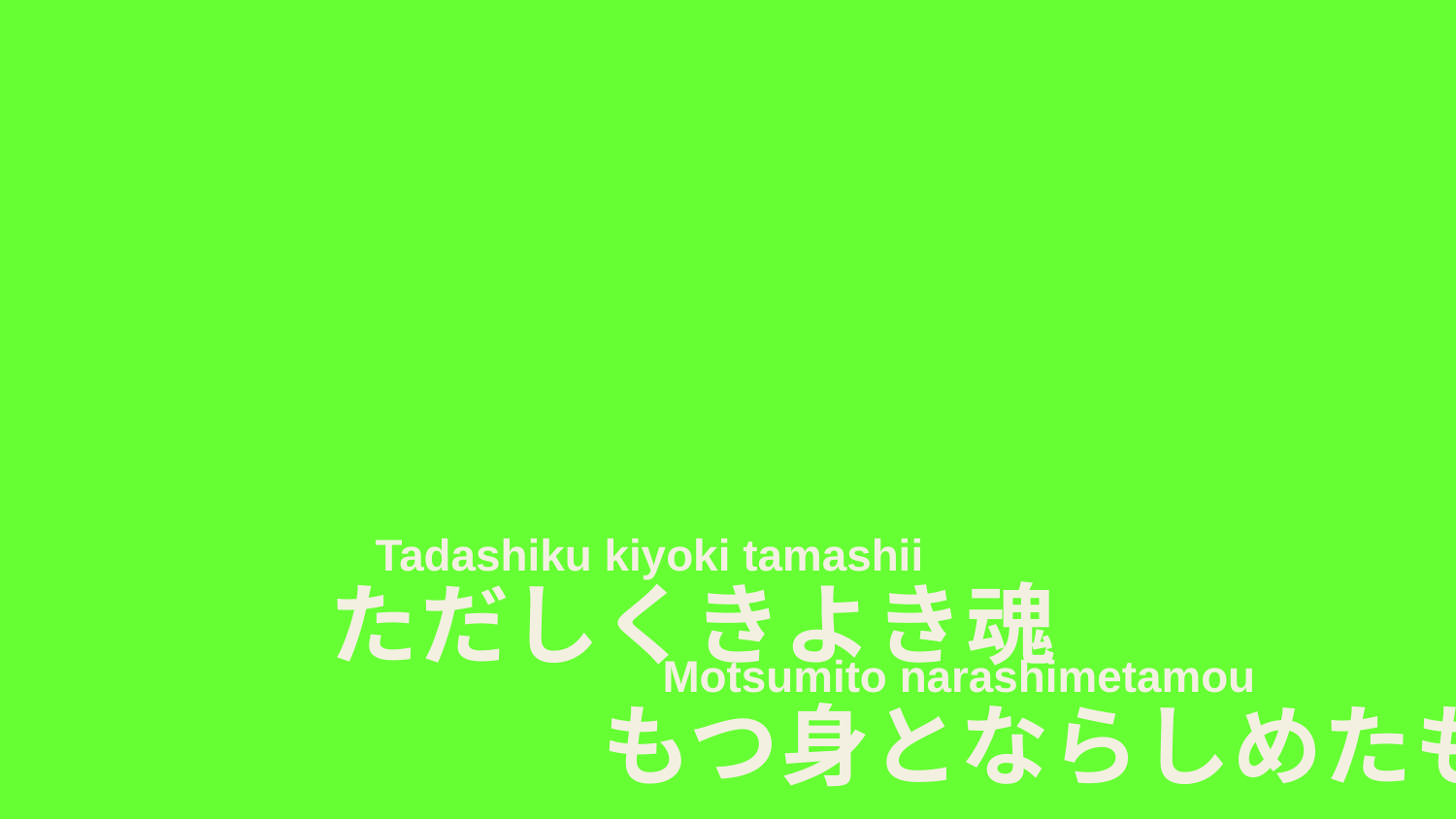

Tadashiku kiyoki tamashii

　　　　　　 Motsumito narashimetamou
ただしくきよき魂
　　　もつ身とならしめたもう